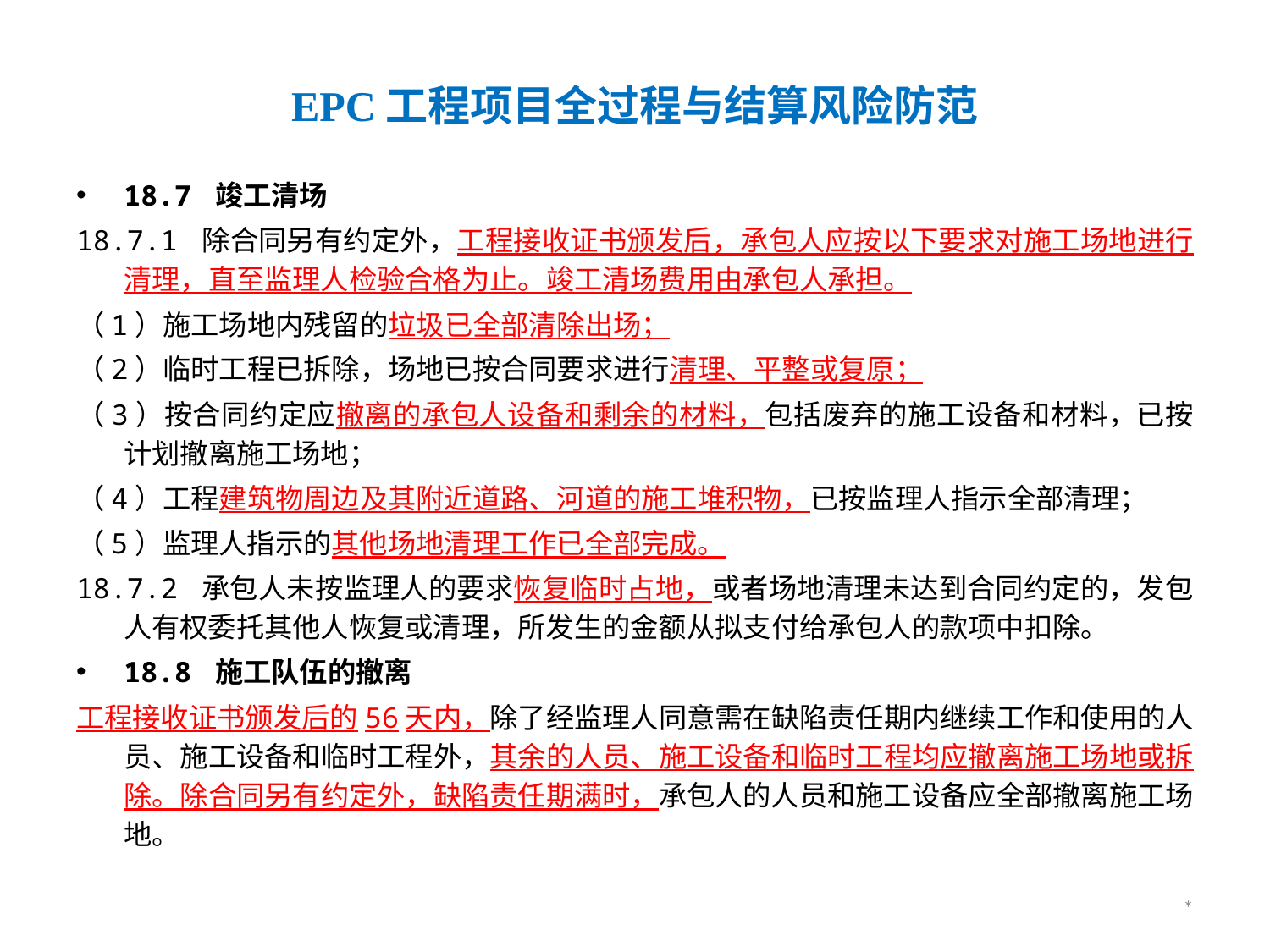

# EPC工程项目全过程与结算风险防范
18.7 竣工清场
18.7.1 除合同另有约定外，工程接收证书颁发后，承包人应按以下要求对施工场地进行清理，直至监理人检验合格为止。竣工清场费用由承包人承担。
（1）施工场地内残留的垃圾已全部清除出场；
（2）临时工程已拆除，场地已按合同要求进行清理、平整或复原；
（3）按合同约定应撤离的承包人设备和剩余的材料，包括废弃的施工设备和材料，已按计划撤离施工场地；
（4）工程建筑物周边及其附近道路、河道的施工堆积物，已按监理人指示全部清理；
（5）监理人指示的其他场地清理工作已全部完成。
18.7.2 承包人未按监理人的要求恢复临时占地，或者场地清理未达到合同约定的，发包人有权委托其他人恢复或清理，所发生的金额从拟支付给承包人的款项中扣除。
18.8 施工队伍的撤离
工程接收证书颁发后的56天内，除了经监理人同意需在缺陷责任期内继续工作和使用的人员、施工设备和临时工程外，其余的人员、施工设备和临时工程均应撤离施工场地或拆除。除合同另有约定外，缺陷责任期满时，承包人的人员和施工设备应全部撤离施工场地。

*